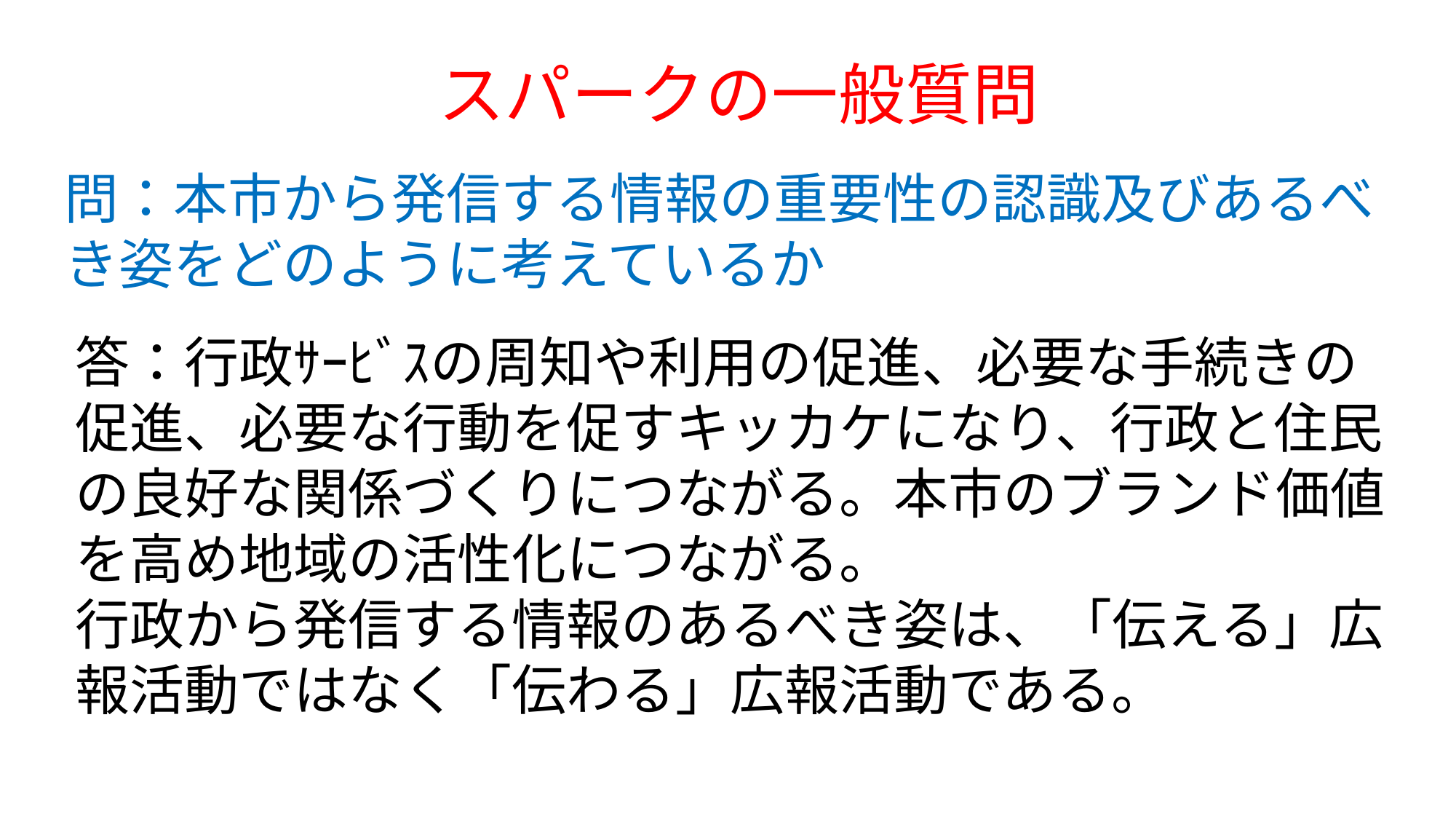

スパークの一般質問
問：本市から発信する情報の重要性の認識及びあるべき姿をどのように考えているか
答：行政ｻｰﾋﾞｽの周知や利用の促進、必要な手続きの促進、必要な行動を促すキッカケになり、行政と住民の良好な関係づくりにつながる。本市のブランド価値を高め地域の活性化につながる。
行政から発信する情報のあるべき姿は、「伝える」広報活動ではなく「伝わる」広報活動である。